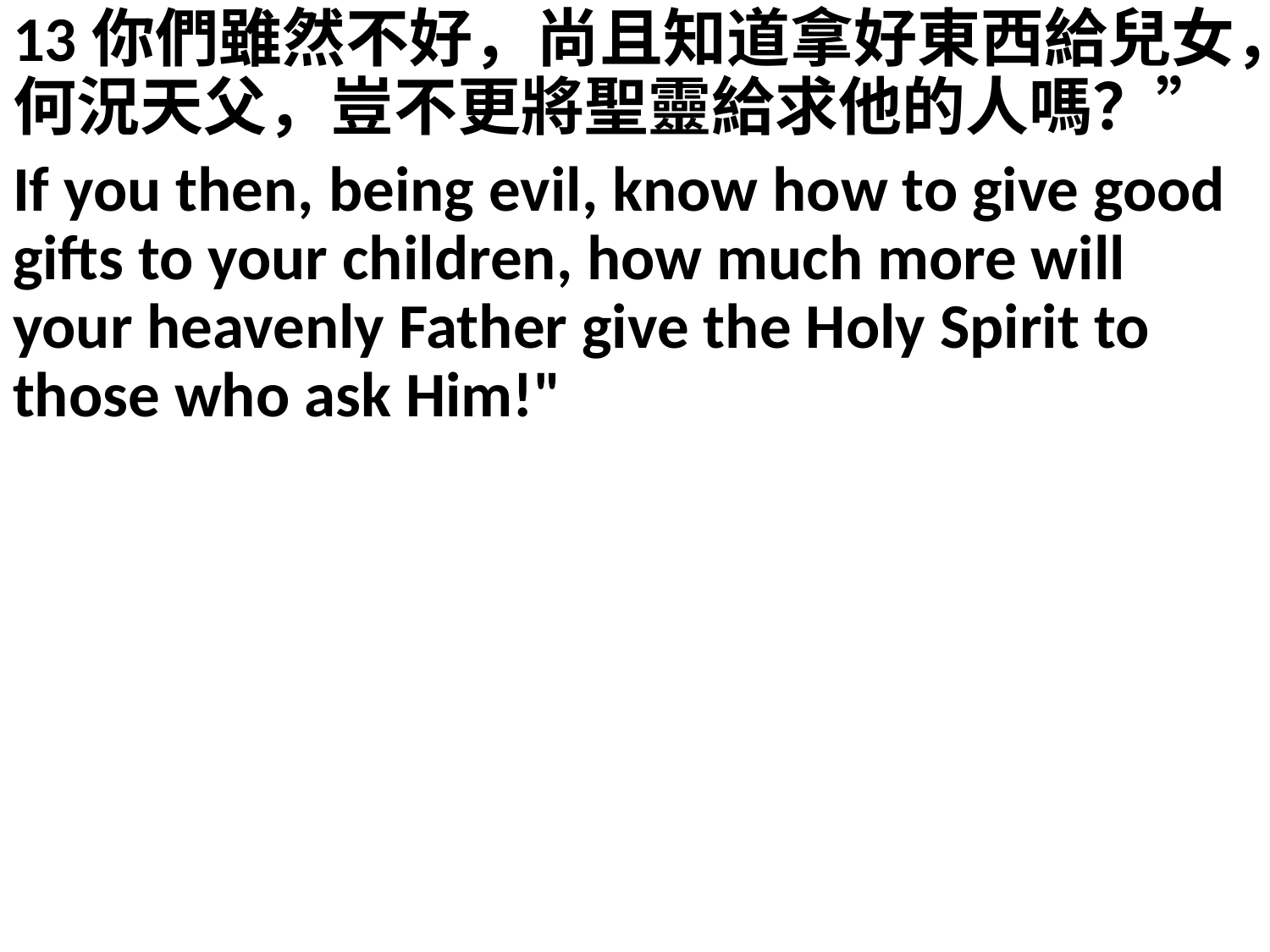

13你們雖然不好，尚且知道拿好東西給兒女，何況天父，豈不更將聖靈給求他的人嗎？”
If you then, being evil, know how to give good gifts to your children, how much more will your heavenly Father give the Holy Spirit to those who ask Him!"